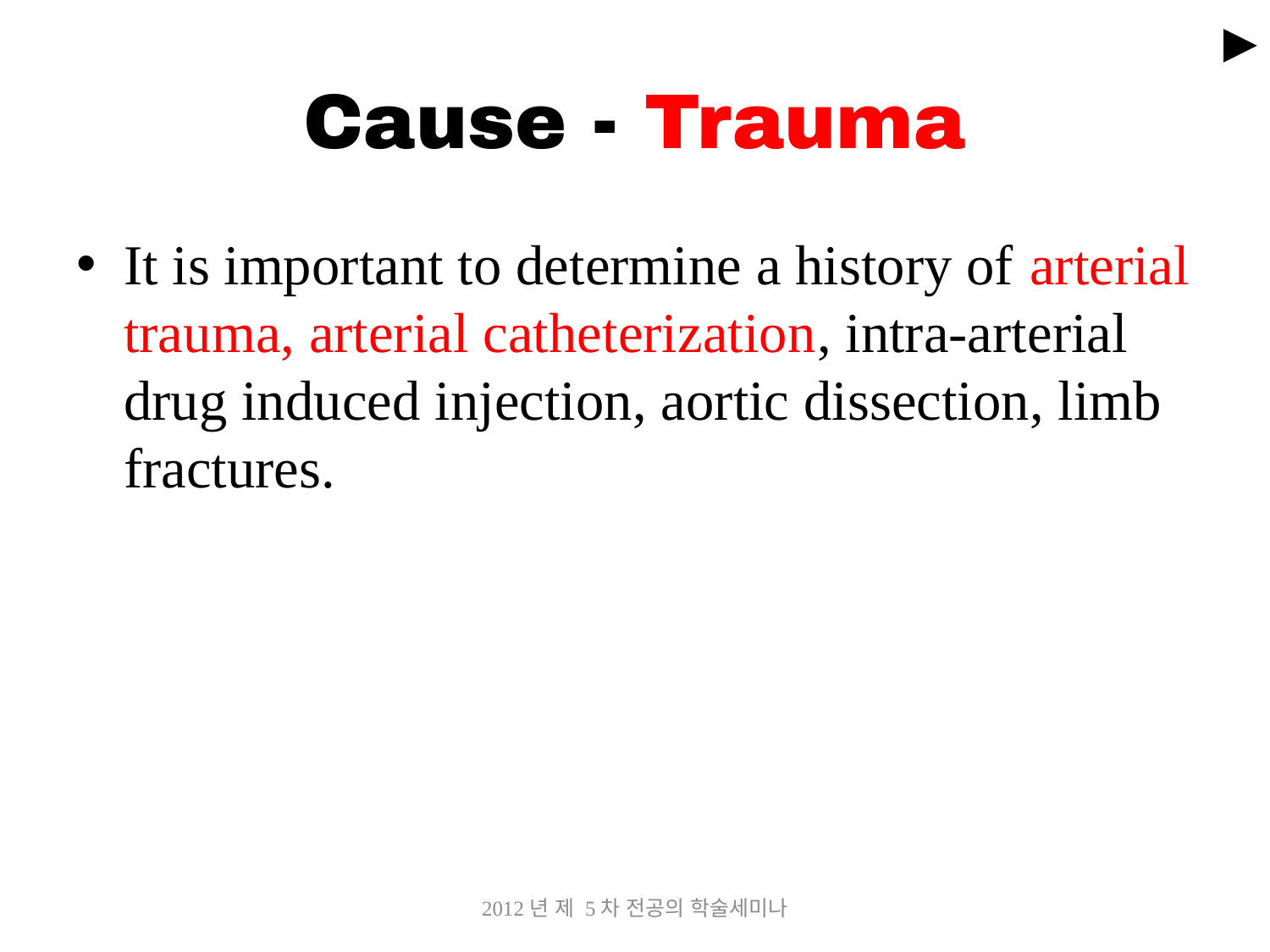

►
# Cause - Trauma
It is important to determine a history of arterial trauma, arterial catheterization, intra-arterial drug induced injection, aortic dissection, limb fractures.

2012년 제 5차 전공의 학술세미나